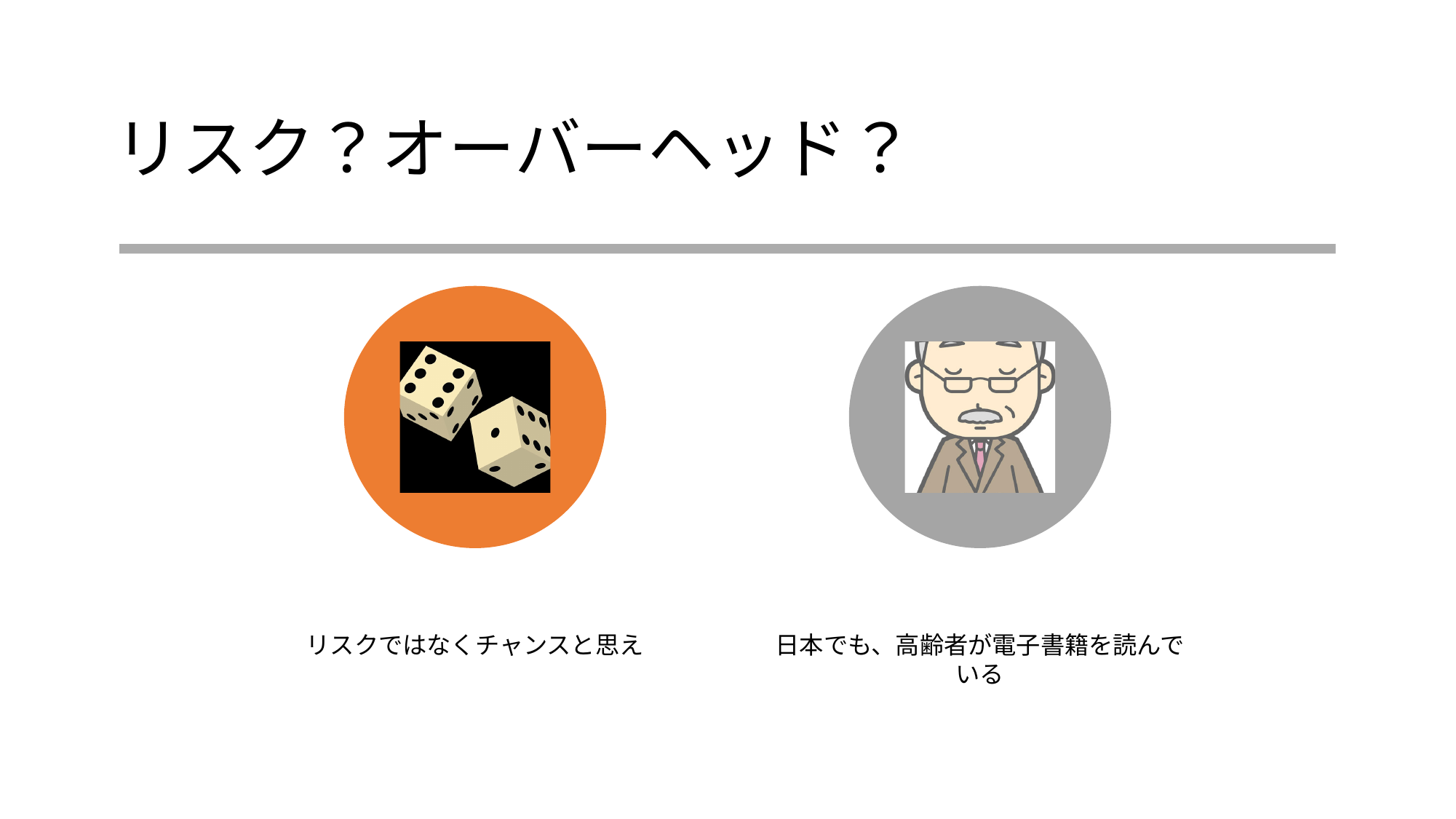

# リスク？オーバーヘッド？

リスクではなくチャンスと思え
日本でも、高齢者が電子書籍を読んでいる